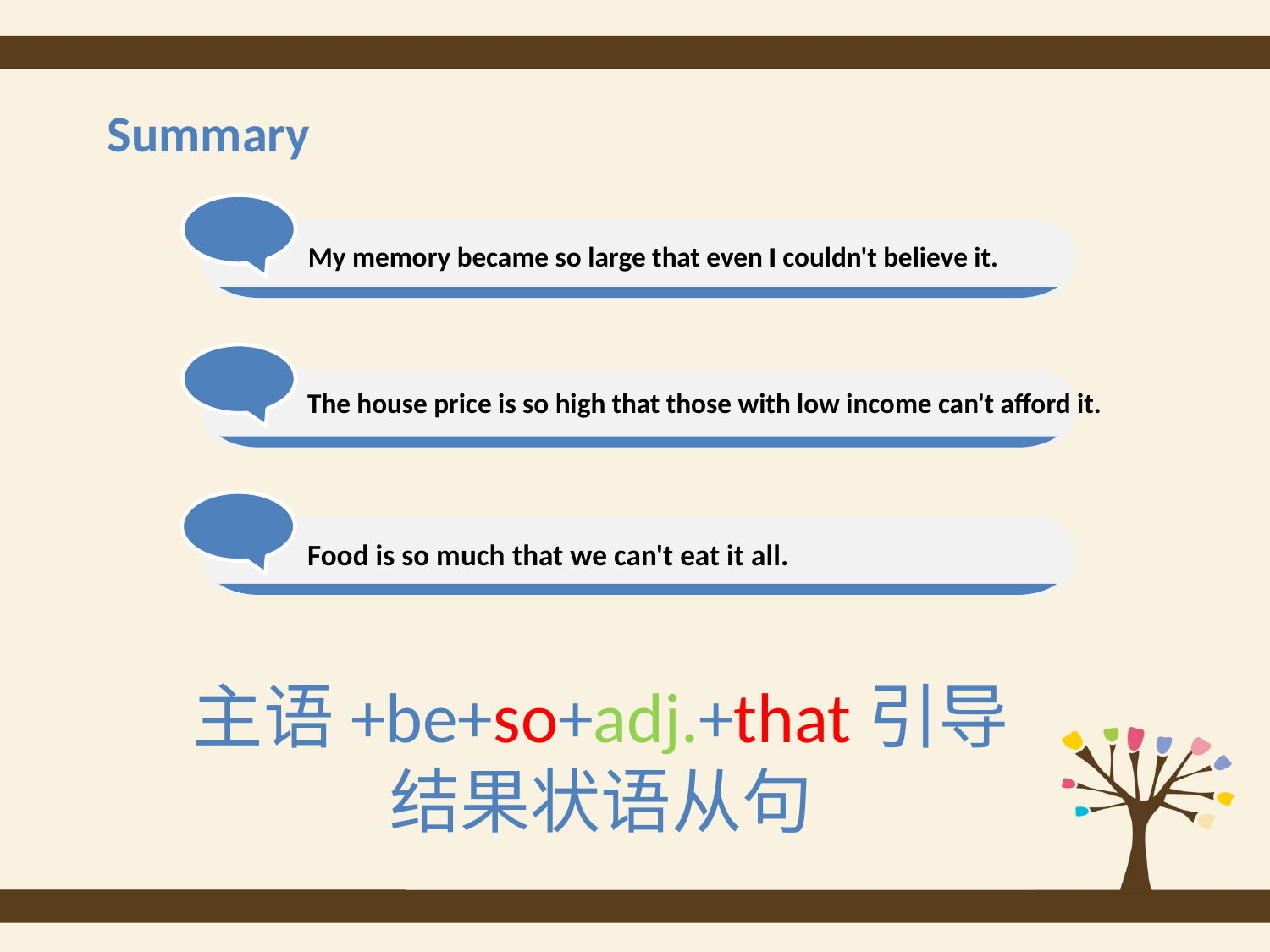

Summary

My memory became so large that even I couldn't believe it.

The house price is so high that those with low income can't afford it.

Food is so much that we can't eat it all.

主语+be+so+adj.+that引导结果状语从句